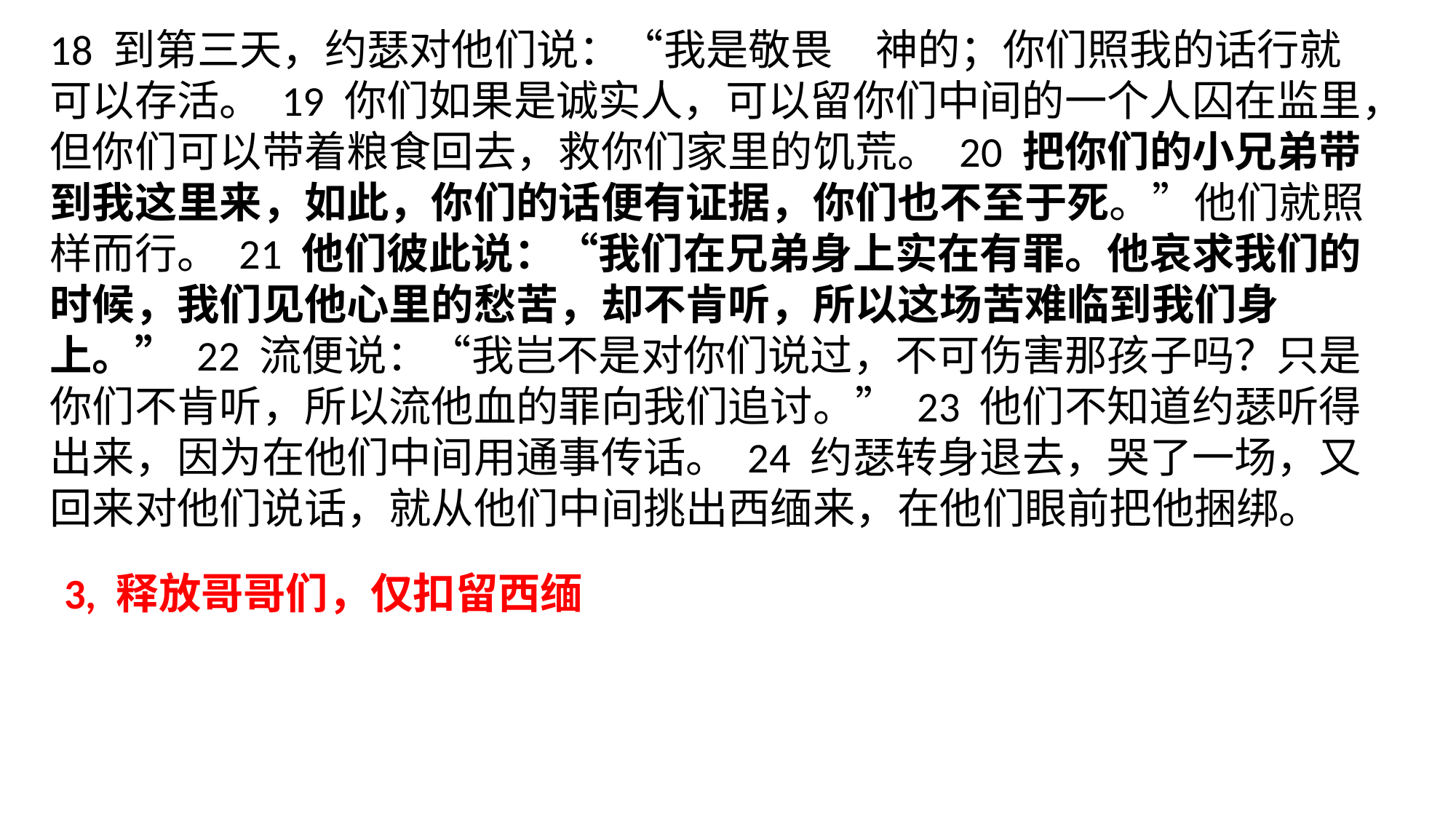

‪‪18 到第三天，约瑟对他们说：“我是敬畏　神的；你们照我的话行就可以存活。 19 你们如果是诚实人，可以留你们中间的一个人囚在监里，但你们可以带着粮食回去，救你们家里的饥荒。 20 把你们的小兄弟带到我这里来，如此，你们的话便有证据，你们也不至于死。”他们就照样而行。 21 他们彼此说：“我们在兄弟身上实在有罪。他哀求我们的时候，我们见他心里的愁苦，却不肯听，所以这场苦难临到我们身上。” 22 流便说：“我岂不是对你们说过，不可伤害那孩子吗？只是你们不肯听，所以流他血的罪向我们追讨。” 23 他们不知道约瑟听得出来，因为在他们中间用通事传话。 24 约瑟转身退去，哭了一场，又回来对他们说话，就从他们中间挑出西缅来，在他们眼前把他捆绑。
3, 释放哥哥们，仅扣留西缅